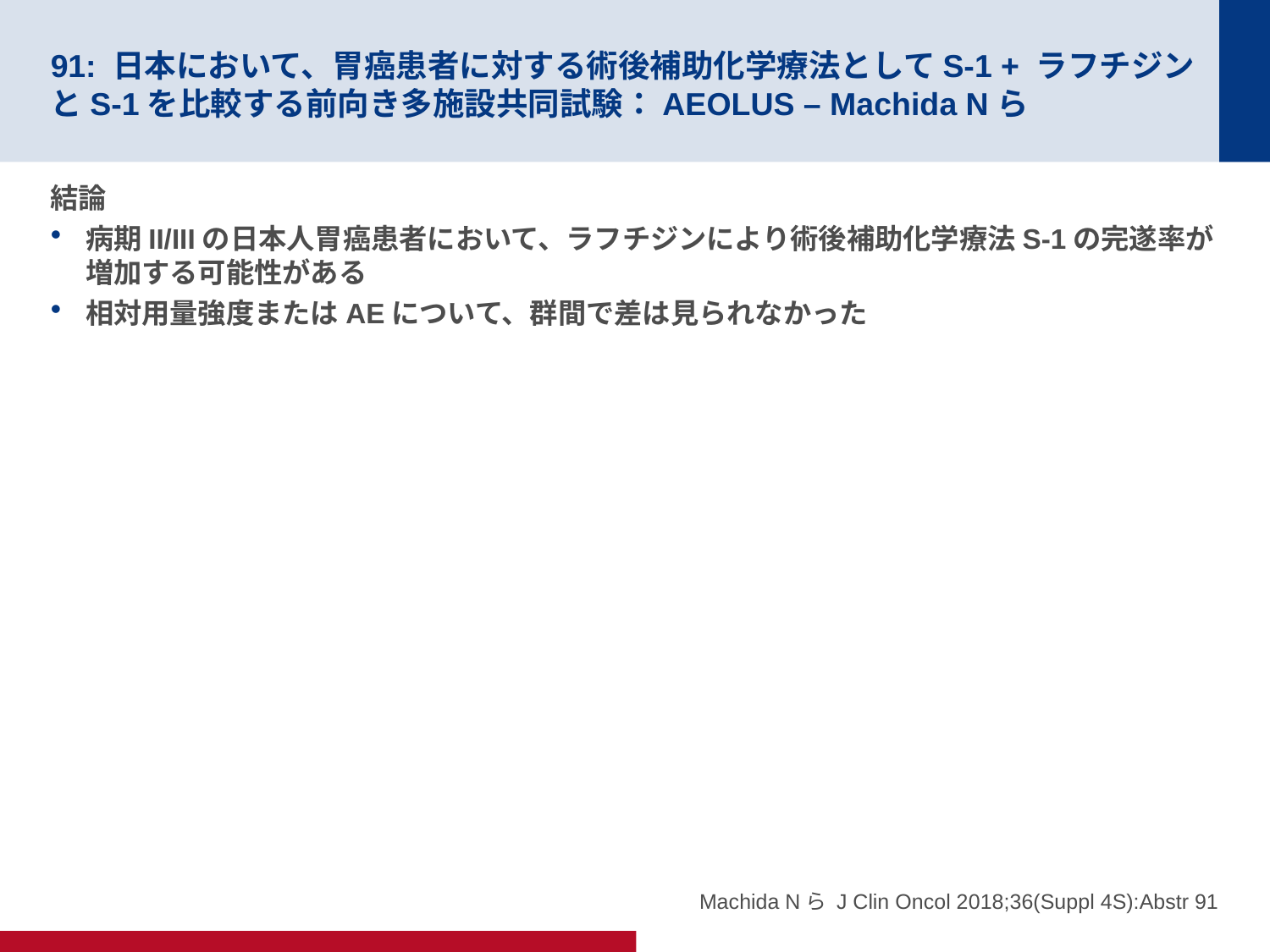

# 91: 日本において、胃癌患者に対する術後補助化学療法としてS-1 + ラフチジンとS-1を比較する前向き多施設共同試験：AEOLUS – Machida Nら
結論
病期II/IIIの日本人胃癌患者において、ラフチジンにより術後補助化学療法S-1の完遂率が増加する可能性がある
相対用量強度またはAEについて、群間で差は見られなかった
Machida Nら J Clin Oncol 2018;36(Suppl 4S):Abstr 91